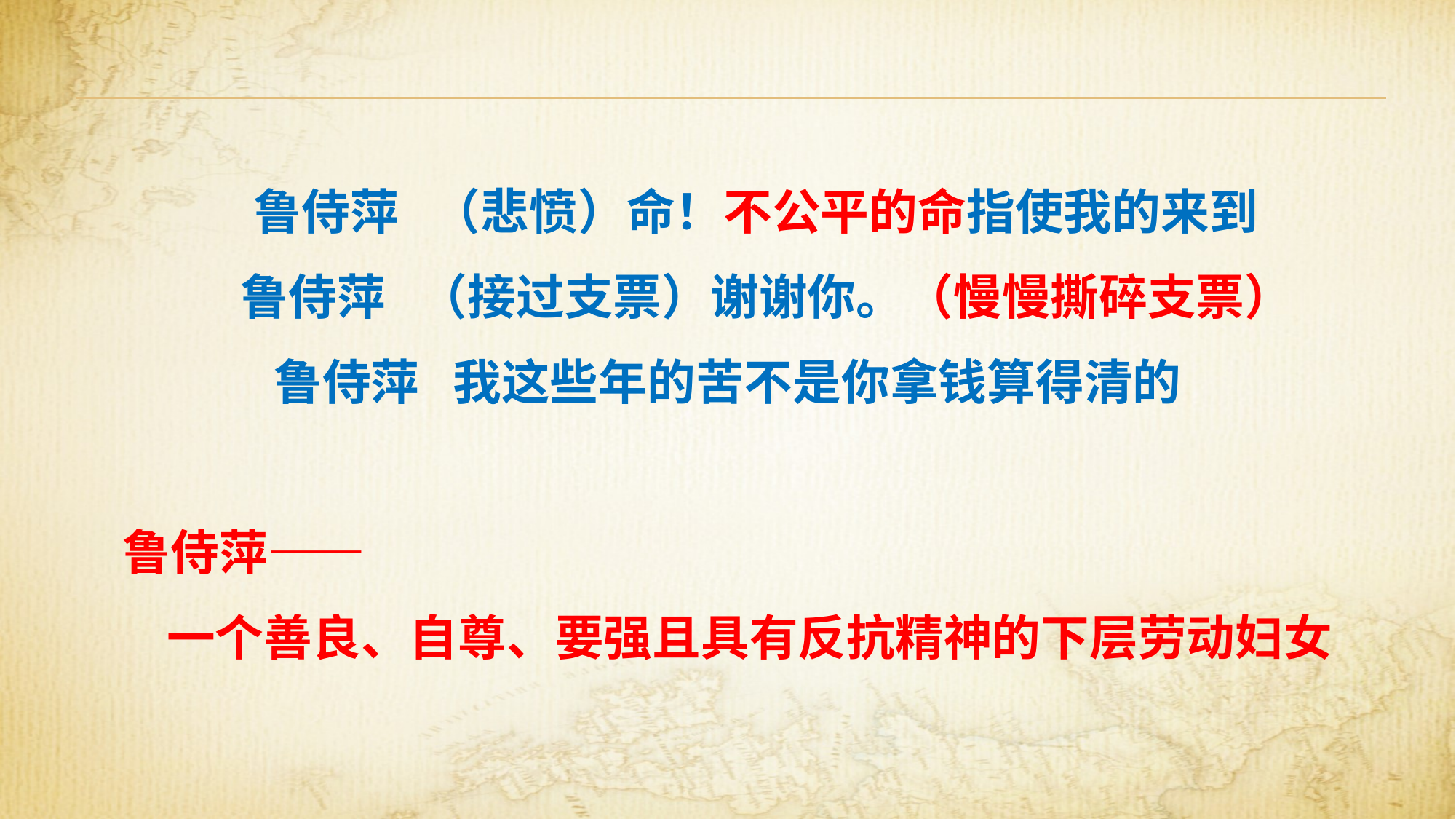

鲁侍萍   （悲愤）命！不公平的命指使我的来到
      鲁侍萍   （接过支票）谢谢你。（慢慢撕碎支票）
鲁侍萍   我这些年的苦不是你拿钱算得清的

         鲁侍萍——
             一个善良、自尊、要强且具有反抗精神的下层劳动妇女